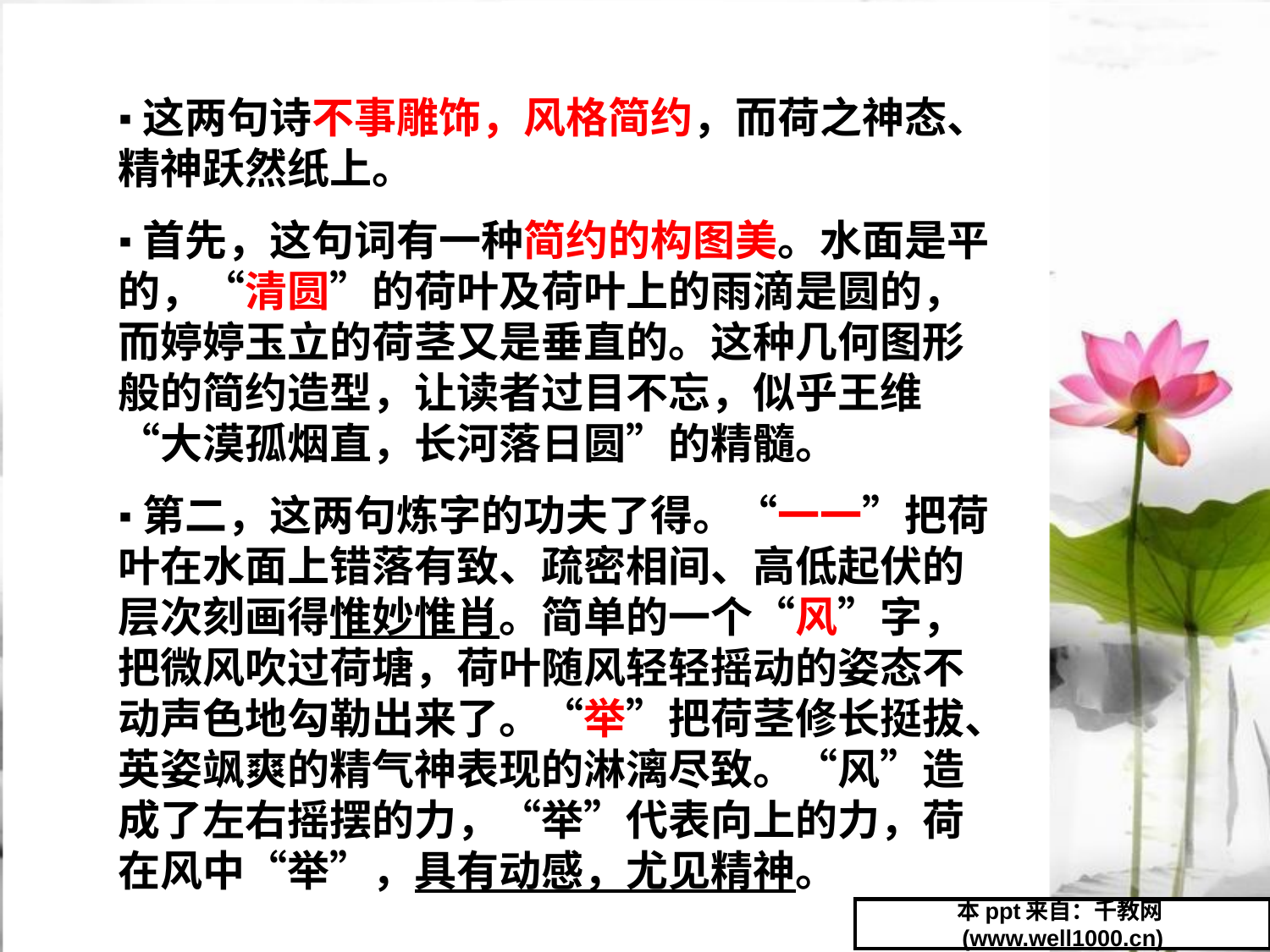

·这两句诗不事雕饰，风格简约，而荷之神态、精神跃然纸上。
·首先，这句词有一种简约的构图美。水面是平的，“清圆”的荷叶及荷叶上的雨滴是圆的，而婷婷玉立的荷茎又是垂直的。这种几何图形般的简约造型，让读者过目不忘，似乎王维“大漠孤烟直，长河落日圆”的精髓。
·第二，这两句炼字的功夫了得。“一一”把荷叶在水面上错落有致、疏密相间、高低起伏的层次刻画得惟妙惟肖。简单的一个“风”字，把微风吹过荷塘，荷叶随风轻轻摇动的姿态不动声色地勾勒出来了。“举”把荷茎修长挺拔、英姿飒爽的精气神表现的淋漓尽致。“风”造成了左右摇摆的力，“举”代表向上的力，荷在风中“举”，具有动感，尤见精神。
本ppt来自：千教网(www.well1000.cn)